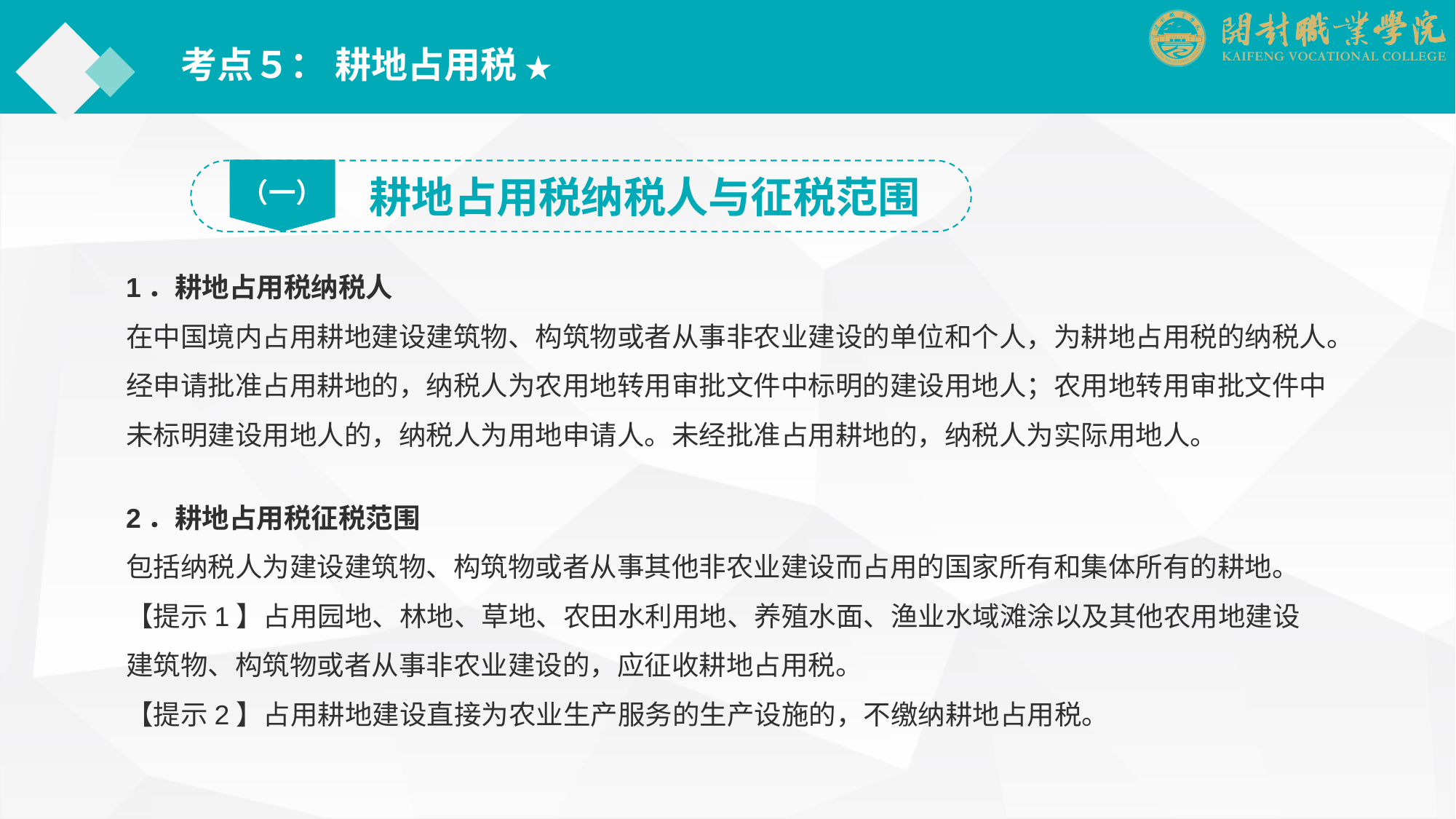

考点５： 耕地占用税 ★
（一）

耕地占用税纳税人与征税范围
1．耕地占用税纳税人
在中国境内占用耕地建设建筑物、构筑物或者从事非农业建设的单位和个人，为耕地占用税的纳税人。
经申请批准占用耕地的，纳税人为农用地转用审批文件中标明的建设用地人；农用地转用审批文件中未标明建设用地人的，纳税人为用地申请人。未经批准占用耕地的，纳税人为实际用地人。
2．耕地占用税征税范围
包括纳税人为建设建筑物、构筑物或者从事其他非农业建设而占用的国家所有和集体所有的耕地。
【提示1】占用园地、林地、草地、农田水利用地、养殖水面、渔业水域滩涂以及其他农用地建设建筑物、构筑物或者从事非农业建设的，应征收耕地占用税。
【提示2】占用耕地建设直接为农业生产服务的生产设施的，不缴纳耕地占用税。